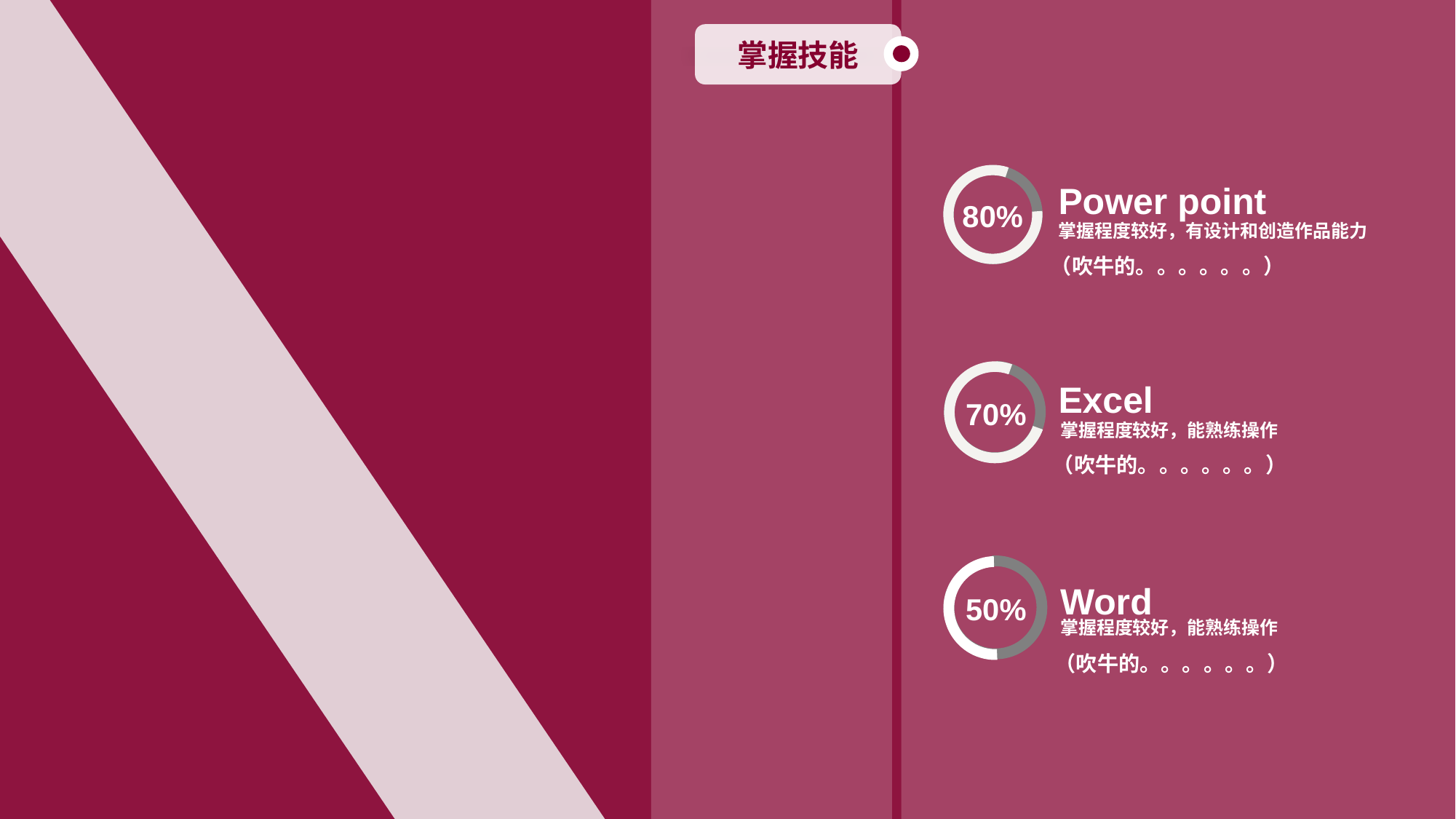

掌握技能

Power point
80%
掌握程度较好，有设计和创造作品能力
（吹牛的。。。。。。）

Excel
70%
掌握程度较好，能熟练操作
（吹牛的。。。。。。）

Word
50%
掌握程度较好，能熟练操作
（吹牛的。。。。。。）